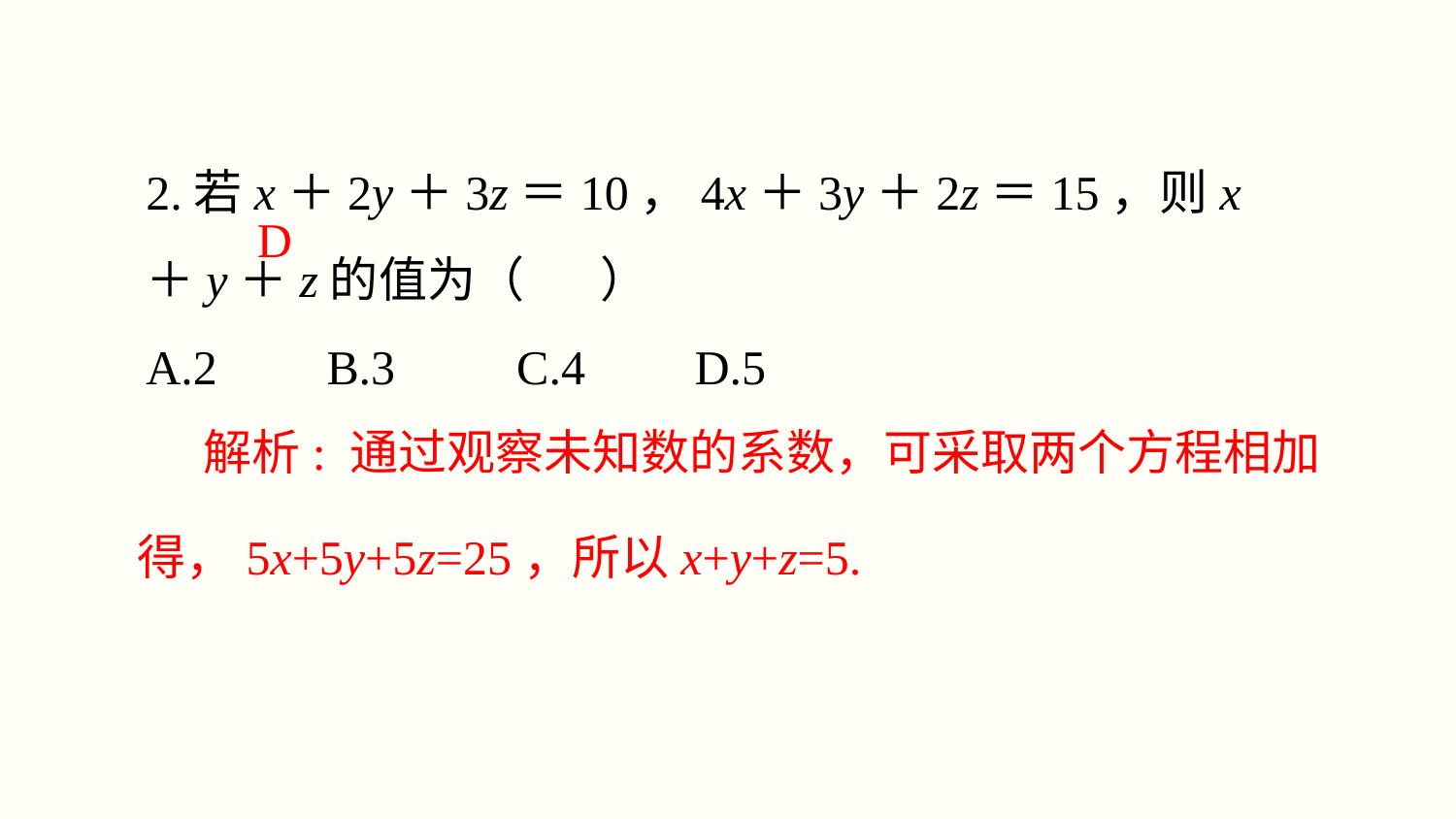

2.若x＋2y＋3z＝10，4x＋3y＋2z＝15，则x＋y＋z的值为（       ）
A.2         B.3          C.4         D.5
D
     解析: 通过观察未知数的系数，可采取两个方程相加得，5x+5y+5z=25，所以x+y+z=5.